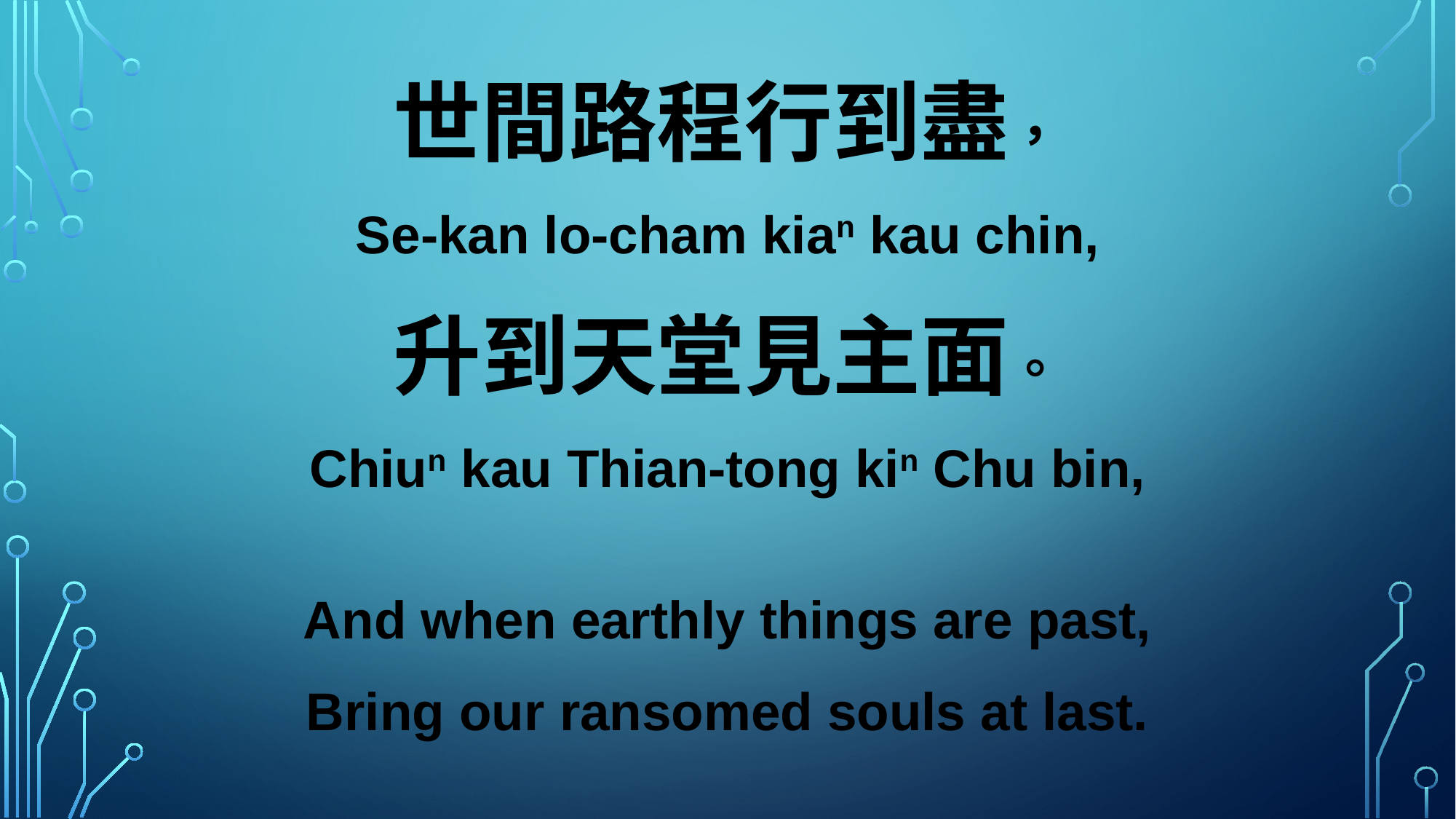

世間路程行到盡，
Se-kan lo-cham kian kau chin,
升到天堂見主面。
Chiun kau Thian-tong kin Chu bin,

And when earthly things are past,
Bring our ransomed souls at last.